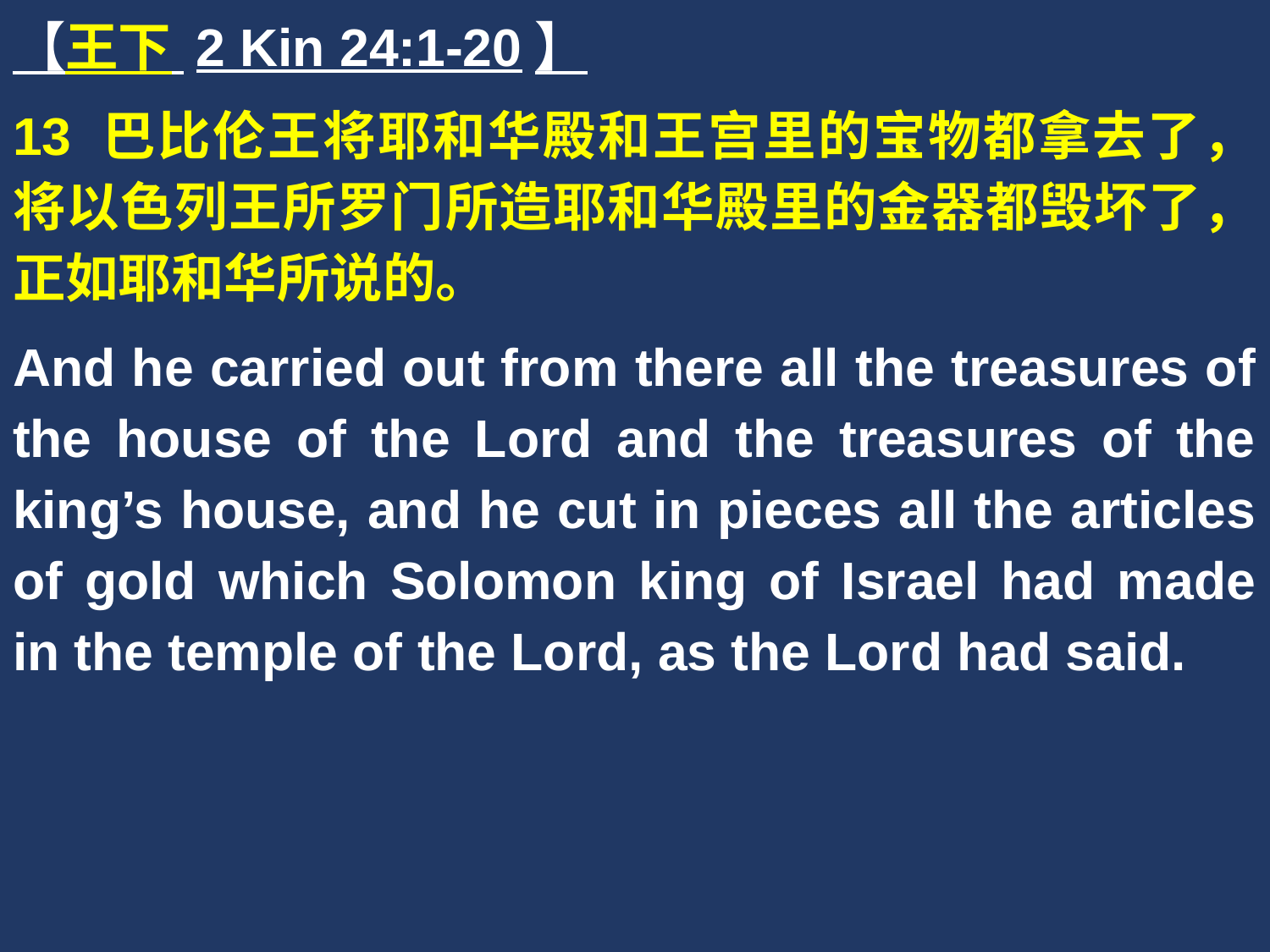

【王下 2 Kin 24:1-20】
13 巴比伦王将耶和华殿和王宫里的宝物都拿去了，将以色列王所罗门所造耶和华殿里的金器都毁坏了，正如耶和华所说的。
And he carried out from there all the treasures of the house of the Lord and the treasures of the king’s house, and he cut in pieces all the articles of gold which Solomon king of Israel had made in the temple of the Lord, as the Lord had said.